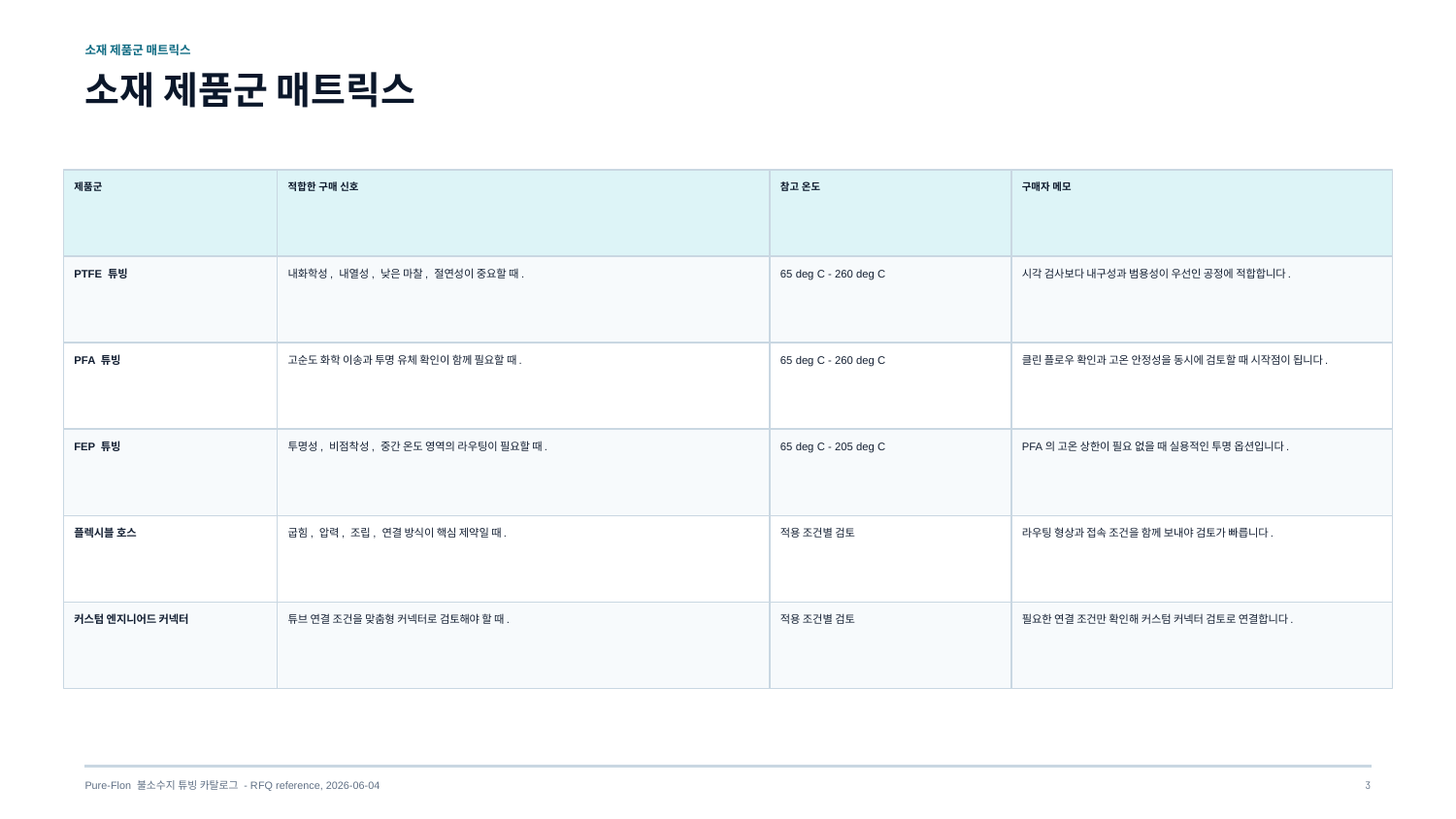

소재 제품군 매트릭스
소재 제품군 매트릭스

제품군
적합한 구매 신호
참고 온도
구매자 메모

PTFE 튜빙
내화학성, 내열성, 낮은 마찰, 절연성이 중요할 때.
65 deg C - 260 deg C
시각 검사보다 내구성과 범용성이 우선인 공정에 적합합니다.

PFA 튜빙
고순도 화학 이송과 투명 유체 확인이 함께 필요할 때.
65 deg C - 260 deg C
클린 플로우 확인과 고온 안정성을 동시에 검토할 때 시작점이 됩니다.

FEP 튜빙
투명성, 비점착성, 중간 온도 영역의 라우팅이 필요할 때.
65 deg C - 205 deg C
PFA의 고온 상한이 필요 없을 때 실용적인 투명 옵션입니다.

플렉시블 호스
굽힘, 압력, 조립, 연결 방식이 핵심 제약일 때.
적용 조건별 검토
라우팅 형상과 접속 조건을 함께 보내야 검토가 빠릅니다.

커스텀 엔지니어드 커넥터
튜브 연결 조건을 맞춤형 커넥터로 검토해야 할 때.
적용 조건별 검토
필요한 연결 조건만 확인해 커스텀 커넥터 검토로 연결합니다.

Pure-Flon 불소수지 튜빙 카탈로그 - RFQ reference, 2026-06-04
3